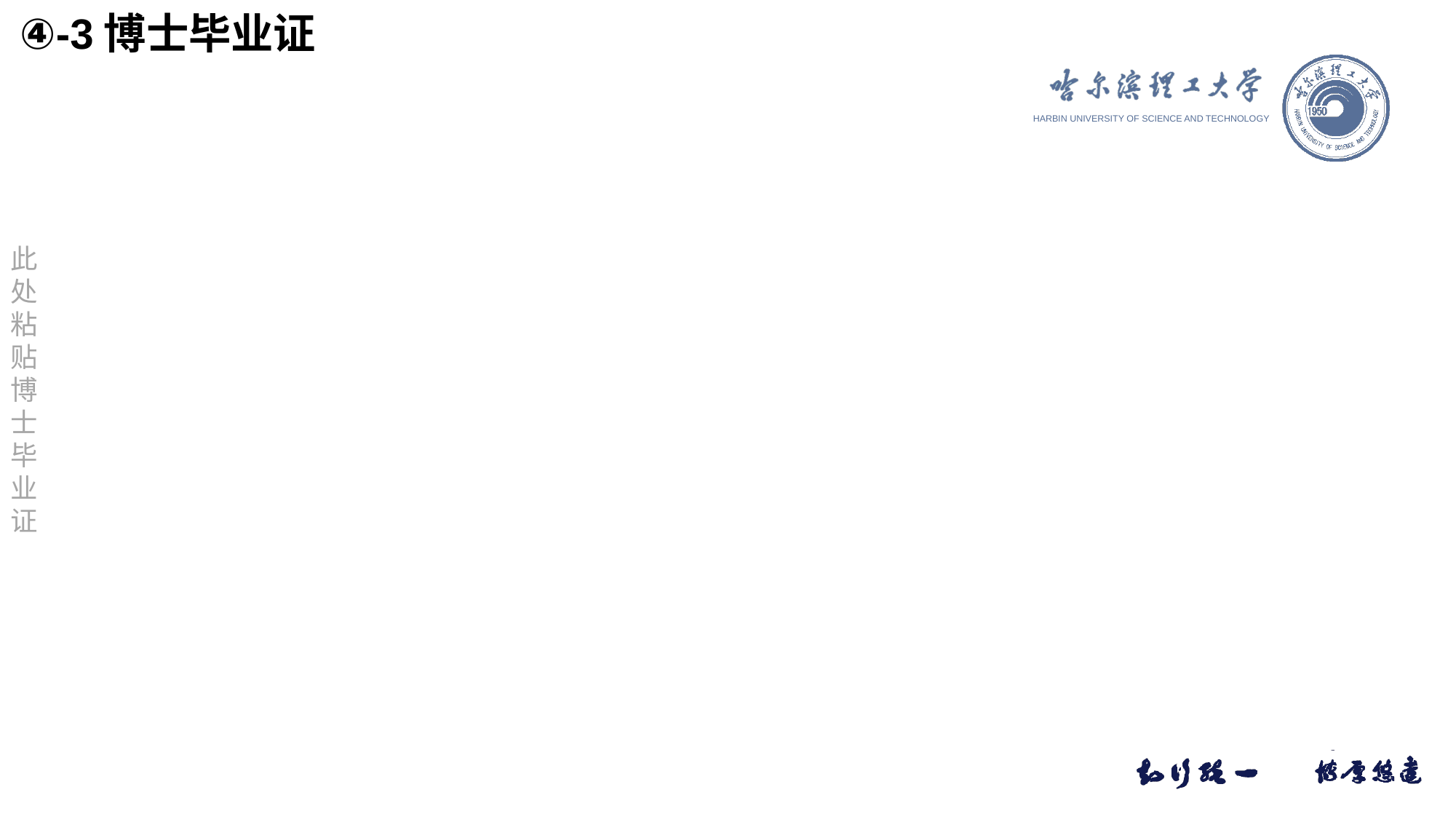

④-3博士毕业证
此
处
粘
贴
博
士
毕
业
证